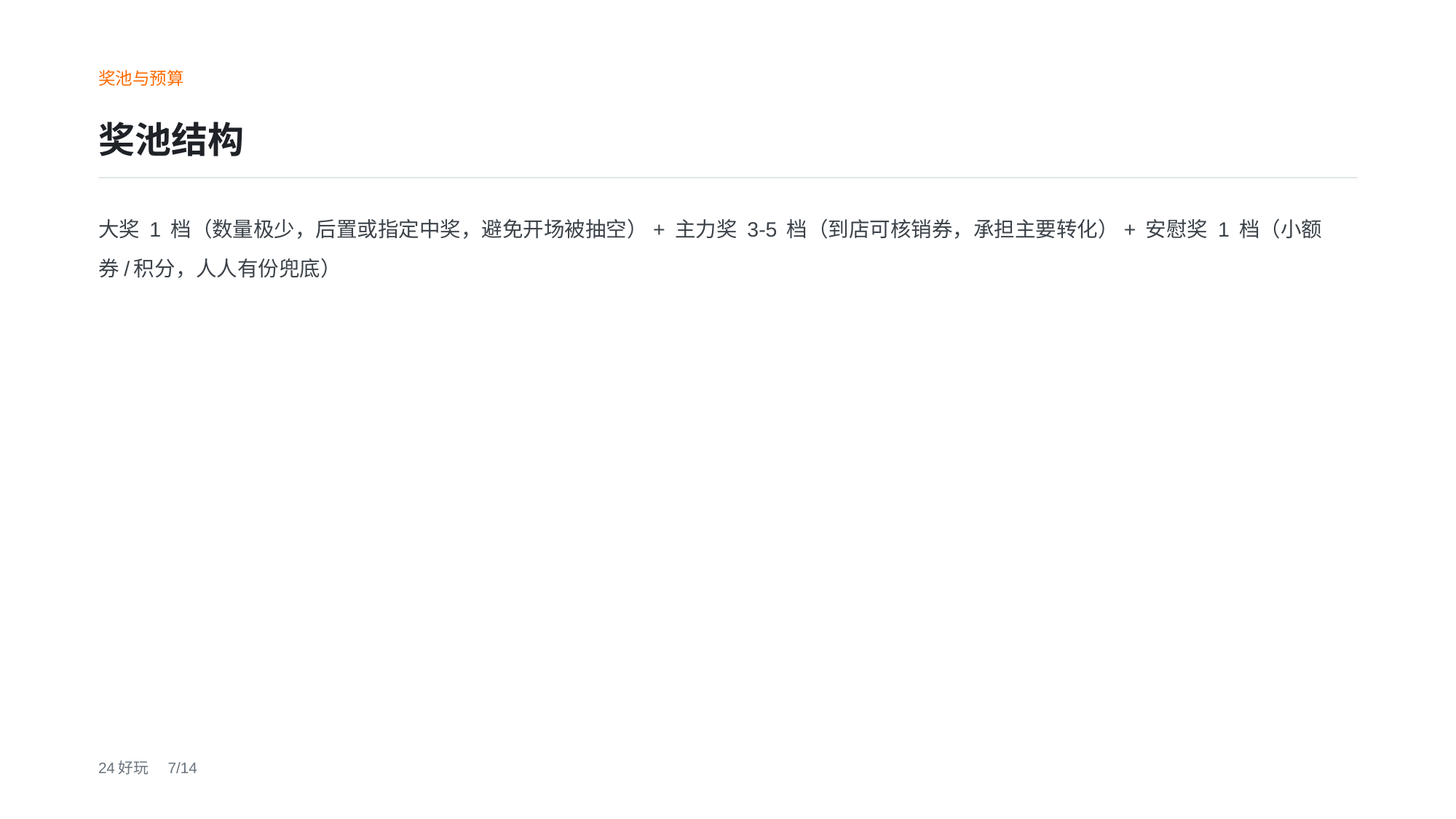

奖池与预算
奖池结构

大奖 1 档（数量极少，后置或指定中奖，避免开场被抽空）+ 主力奖 3-5 档（到店可核销券，承担主要转化）+ 安慰奖 1 档（小额券/积分，人人有份兜底）
24好玩　7/14